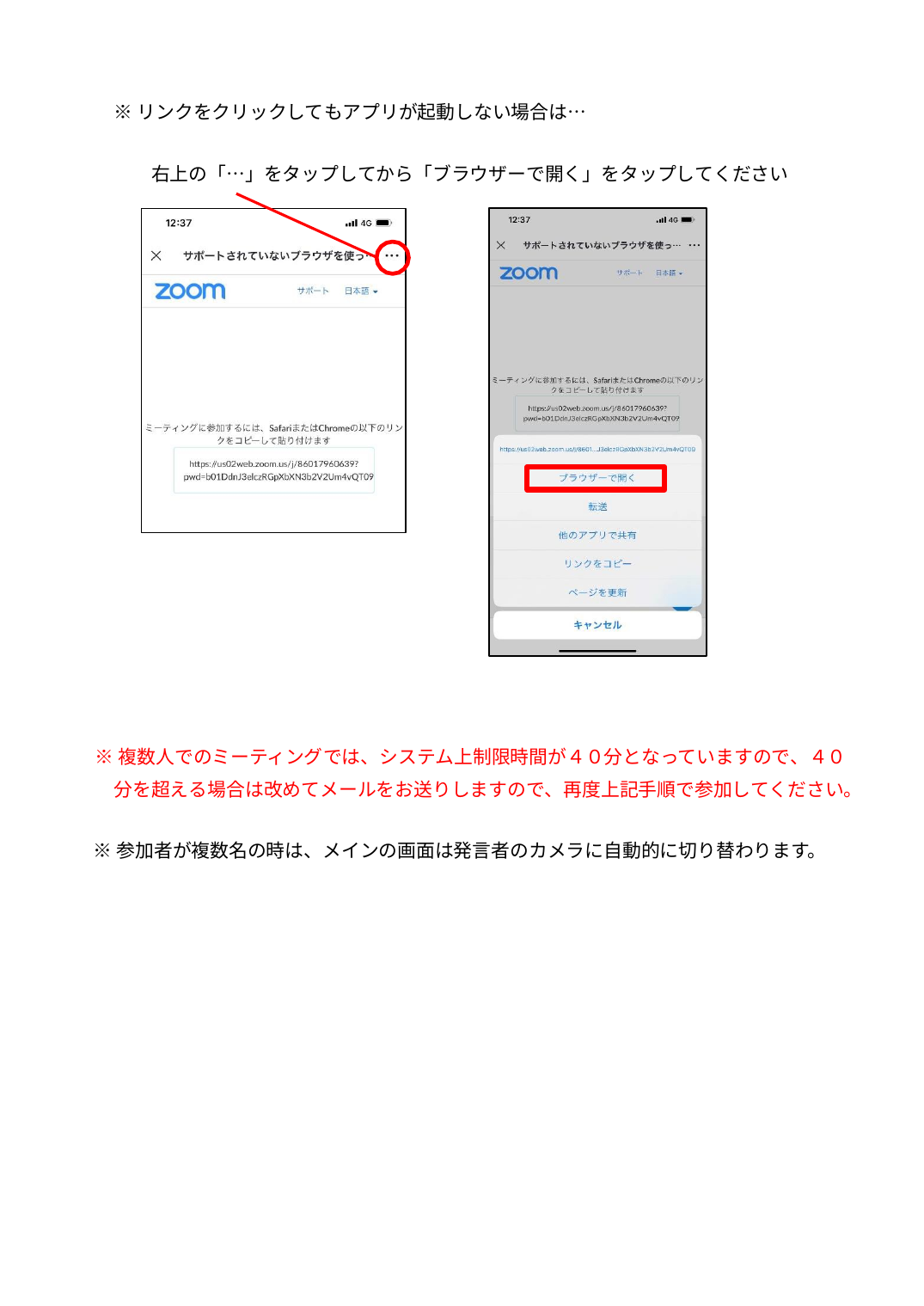

※リンクをクリックしてもアプリが起動しない場合は…

右上の「…」をタップしてから「ブラウザーで開く」をタップしてください

※複数人でのミーティングでは、システム上制限時間が４０分となっていますので、４０  分を超える場合は改めてメールをお送りしますので、再度上記手順で参加してください。

※参加者が複数名の時は、メインの画面は発言者のカメラに自動的に切り替わります。